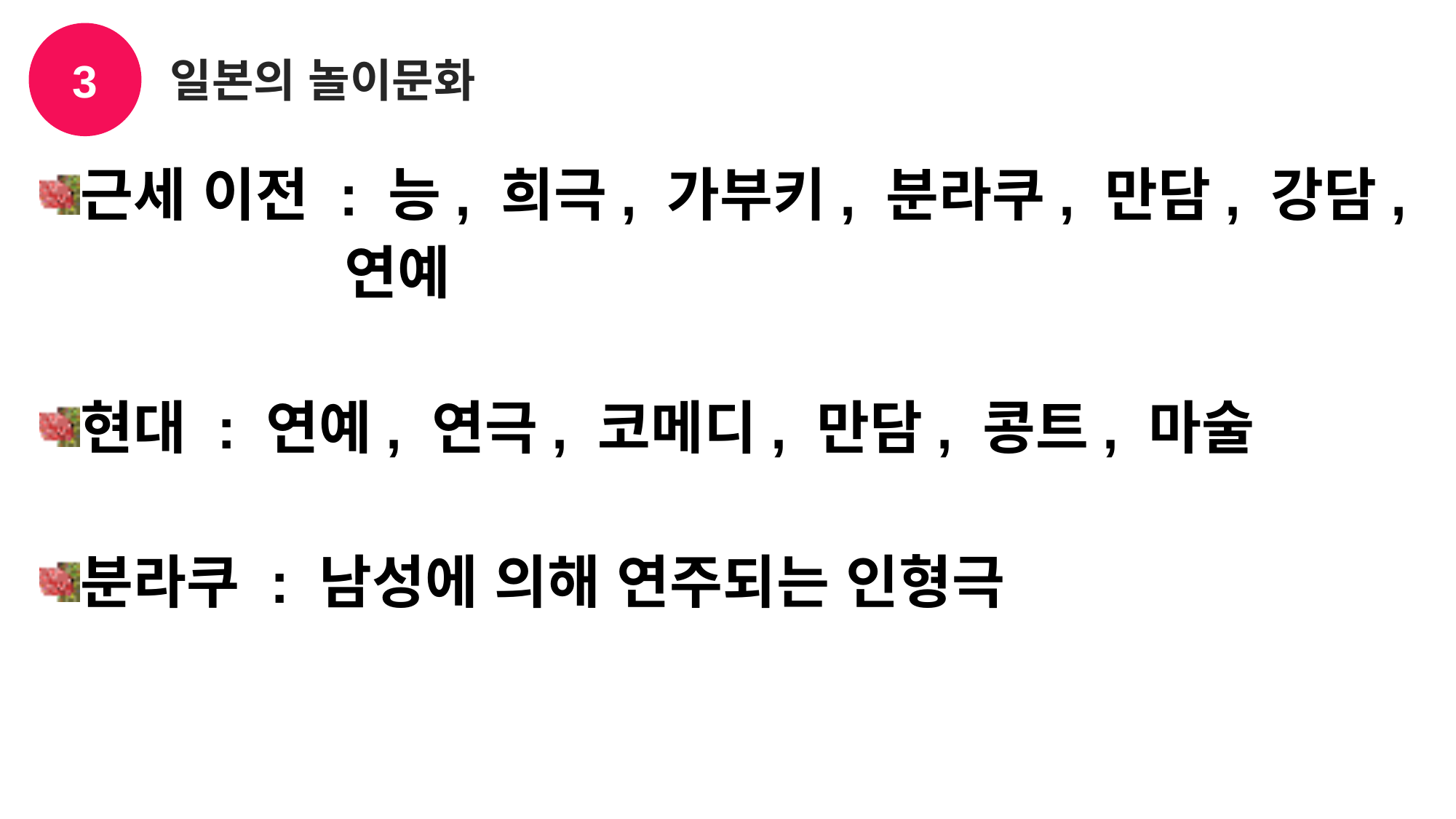

3
일본의 놀이문화
근세 이전 : 능, 희극, 가부키, 분라쿠, 만담, 강담,
                  연예

현대 : 연예, 연극, 코메디, 만담, 콩트, 마술

분라쿠 : 남성에 의해 연주되는 인형극